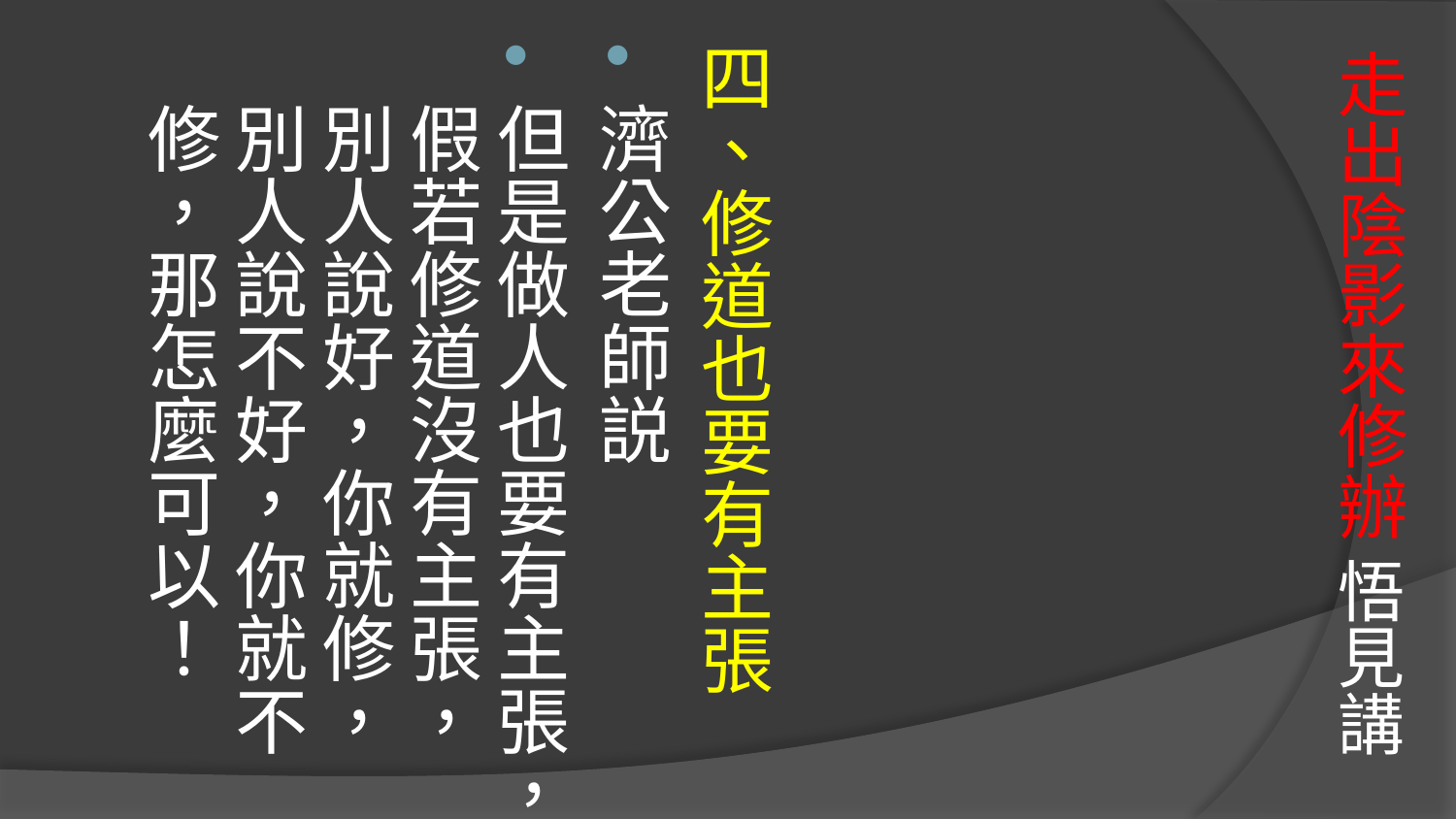

# 走出陰影來修辦 悟見講
四、修道也要有主張
濟公老師説
但是做人也要有主張，假若修道沒有主張，別人說好，你就修，別人說不好，你就不修，那怎麼可以！